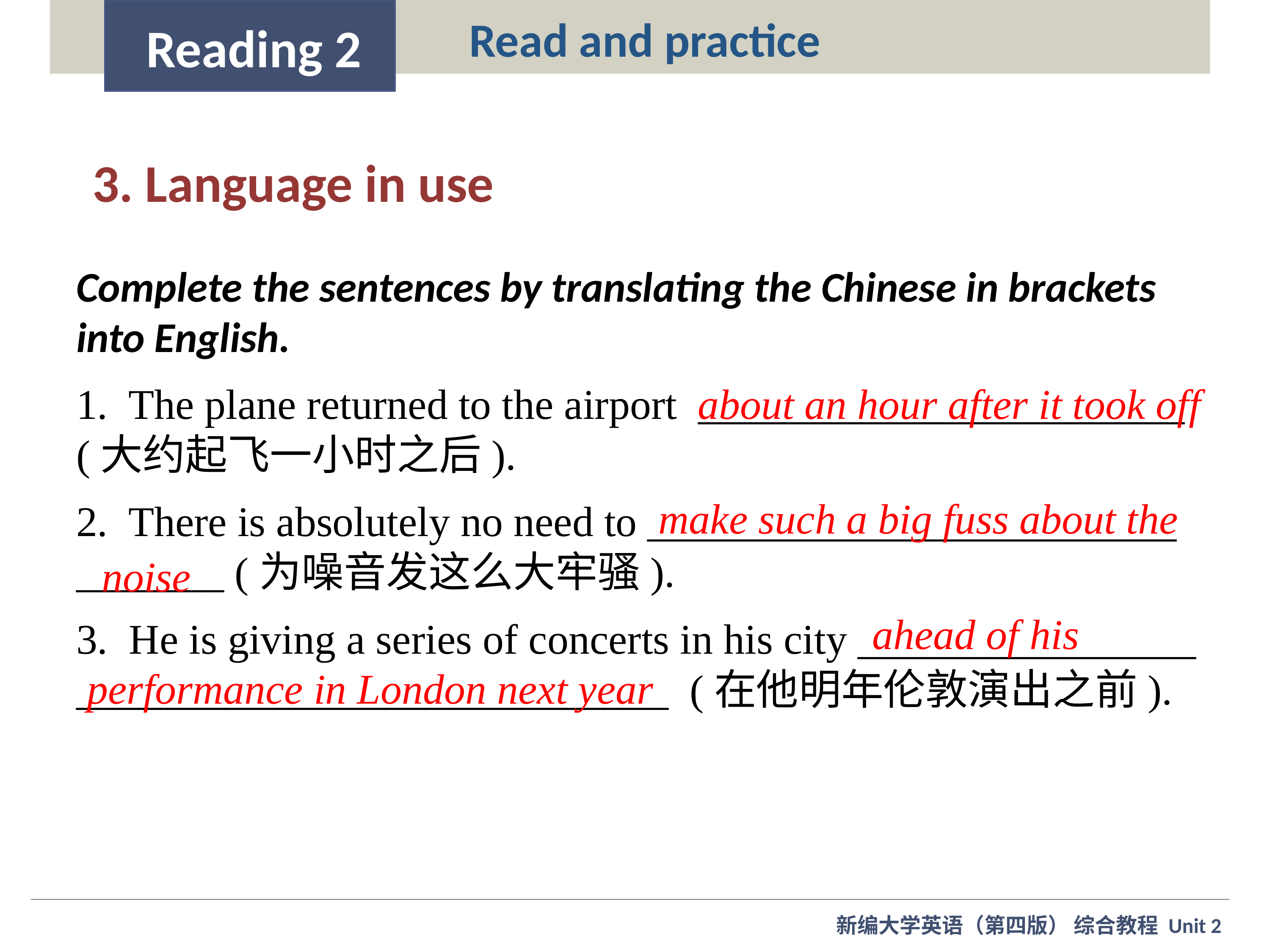

Read and practice
Reading 2
3. Language in use
Complete the sentences by translating the Chinese in brackets into English.
1.  The plane returned to the airport  _______________________
(大约起飞一小时之后).
2.  There is absolutely no need to _________________________
_______ (为噪音发这么大牢骚).
3.  He is giving a series of concerts in his city ________________
____________________________  (在他明年伦敦演出之前).
about an hour after it took off
make such a big fuss about the
noise
ahead of his
performance in London next year